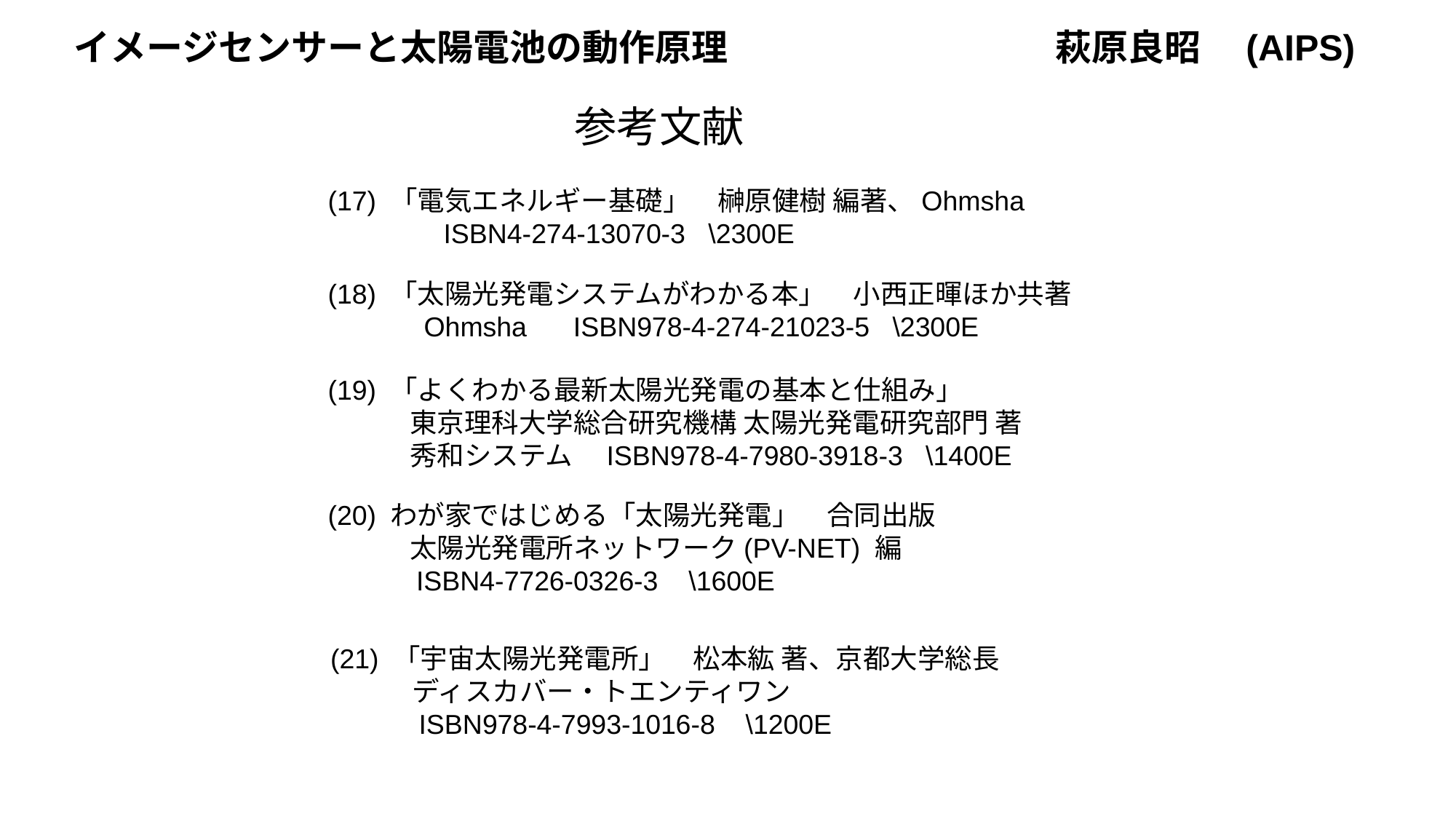

イメージセンサーと太陽電池の動作原理　　　　　　　　　萩原良昭　(AIPS)

                         参考文献

(17) 「電気エネルギー基礎」　榊原健樹 編著、Ohmsha
　　　　ISBN4-274-13070-3   \2300E
(18) 「太陽光発電システムがわかる本」　小西正暉ほか共著
         　Ohmsha　 ISBN978-4-274-21023-5   \2300E
(19) 「よくわかる最新太陽光発電の基本と仕組み」
　　　東京理科大学総合研究機構 太陽光発電研究部門 著
　　　秀和システム　ISBN978-4-7980-3918-3   \1400E

(20) わが家ではじめる「太陽光発電」　合同出版
　　　太陽光発電所ネットワーク(PV-NET) 編
　　　ISBN4-7726-0326-3    \1600E

(21) 「宇宙太陽光発電所」　松本紘 著、京都大学総長
　　　ディスカバー・トエンティワン
　　　ISBN978-4-7993-1016-8    \1200E